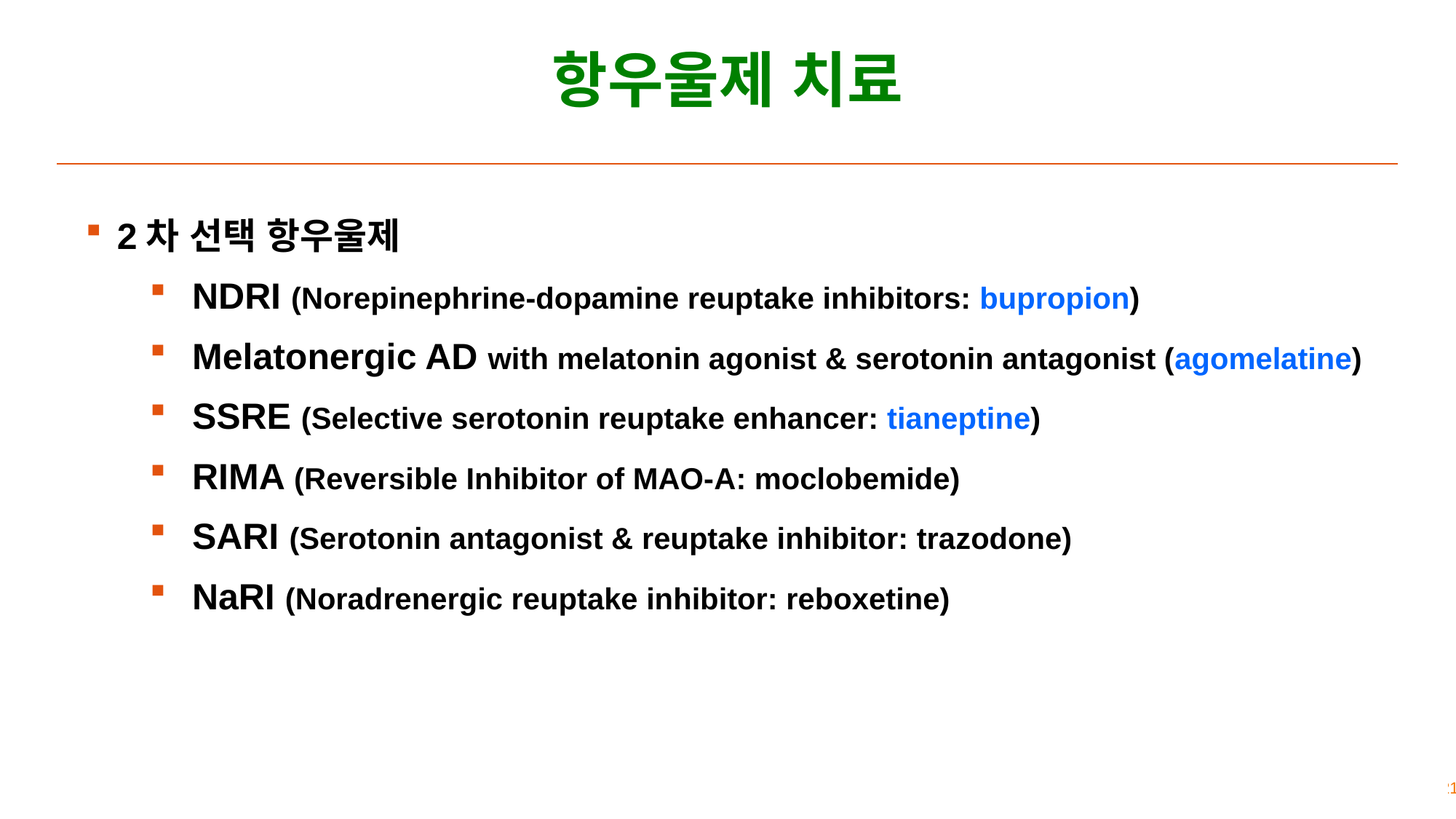

# 항우울제 치료
2차 선택 항우울제
NDRI (Norepinephrine-dopamine reuptake inhibitors: bupropion)
Melatonergic AD with melatonin agonist & serotonin antagonist (agomelatine)
SSRE (Selective serotonin reuptake enhancer: tianeptine)
RIMA (Reversible Inhibitor of MAO-A: moclobemide)
SARI (Serotonin antagonist & reuptake inhibitor: trazodone)
NaRI (Noradrenergic reuptake inhibitor: reboxetine)